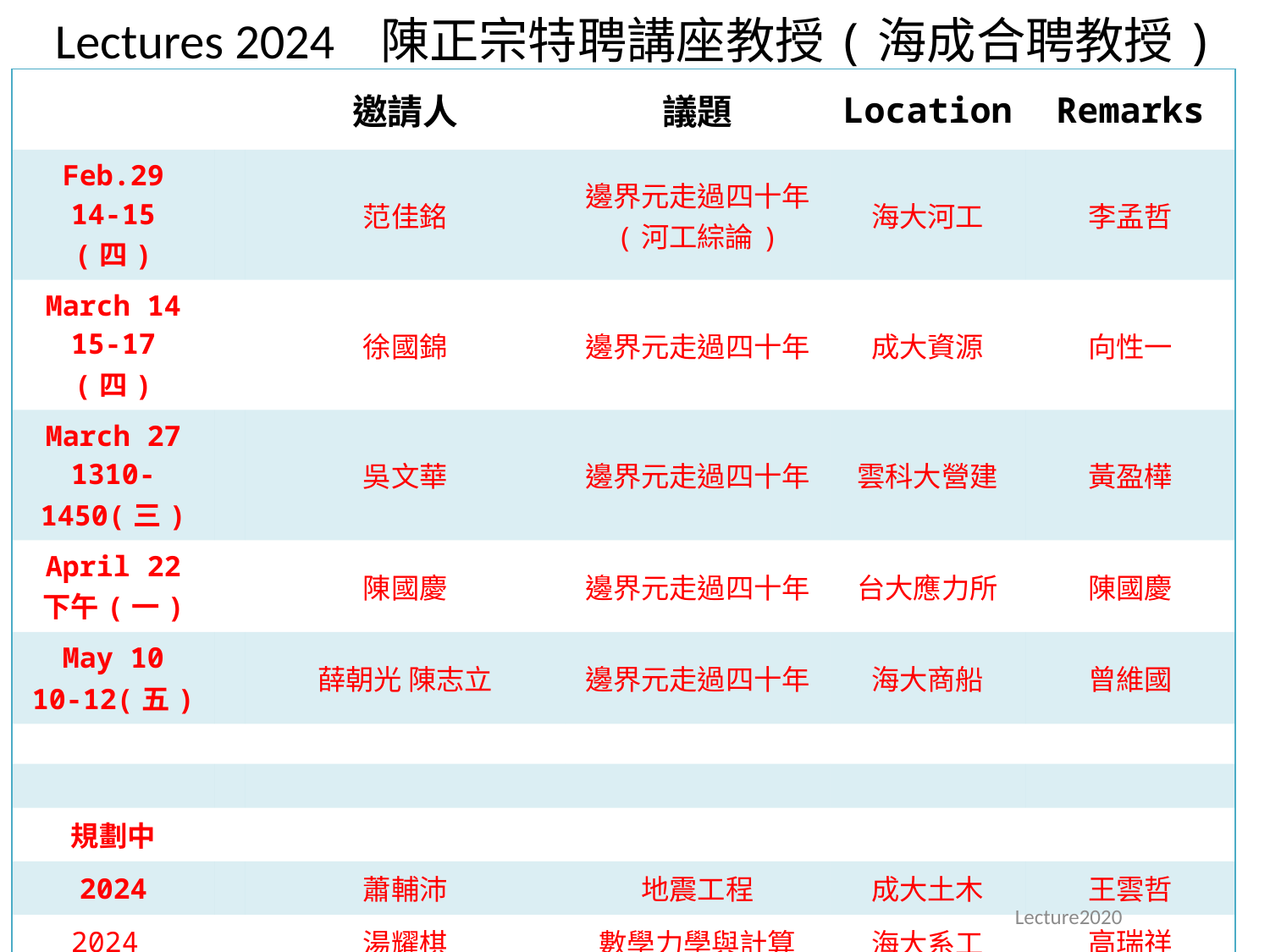

# Lectures 2024   陳正宗特聘講座教授(海成合聘教授)
|  |  | 邀請人 | 議題 | Location | Remarks |
| --- | --- | --- | --- | --- | --- |
| Feb.29 14-15 (四) |  | 范佳銘 | 邊界元走過四十年 (河工綜論) | 海大河工 | 李孟哲 |
| March 14 15-17 (四) |  | 徐國錦 | 邊界元走過四十年 | 成大資源 | 向性一 |
| March 27 1310-1450(三) |  | 吳文華 | 邊界元走過四十年 | 雲科大營建 | 黃盈樺 |
| April 22 下午(一) |  | 陳國慶 | 邊界元走過四十年 | 台大應力所 | 陳國慶 |
| May 10 10-12(五) |  | 薛朝光 陳志立 | 邊界元走過四十年 | 海大商船 | 曾維國 |
|  |  |  |  |  |  |
|  |  |  |  |  |  |
| 規劃中 |  |  |  |  |  |
| 2024 |  | 蕭輔沛 | 地震工程 | 成大土木 | 王雲哲 |
| 2024 |  | 湯耀棋 | 數學力學與計算 | 海大系工 | 高瑞祥 |
| 2024 |  | 李家瑋 | 頂石課程 | 淡江土木 | 范素玲 |
| 2024 |  | 姚忠達 | 工程倫理 | 淡江土木 | 洪永善 |
| 2024 |  | 洪立昌 | 數學力學與計算 | 東吳數學 | 林惠文 |
| 2024 |  | 劉立偉 | 科技論文寫作 | 台大土木 | 葛宇甯 |
|  |  |  |  |  |  |
|  |  |  |  |  |  |
|  |  |  |  |  |  |
|  |  |  |  |  |  |
Lecture2020